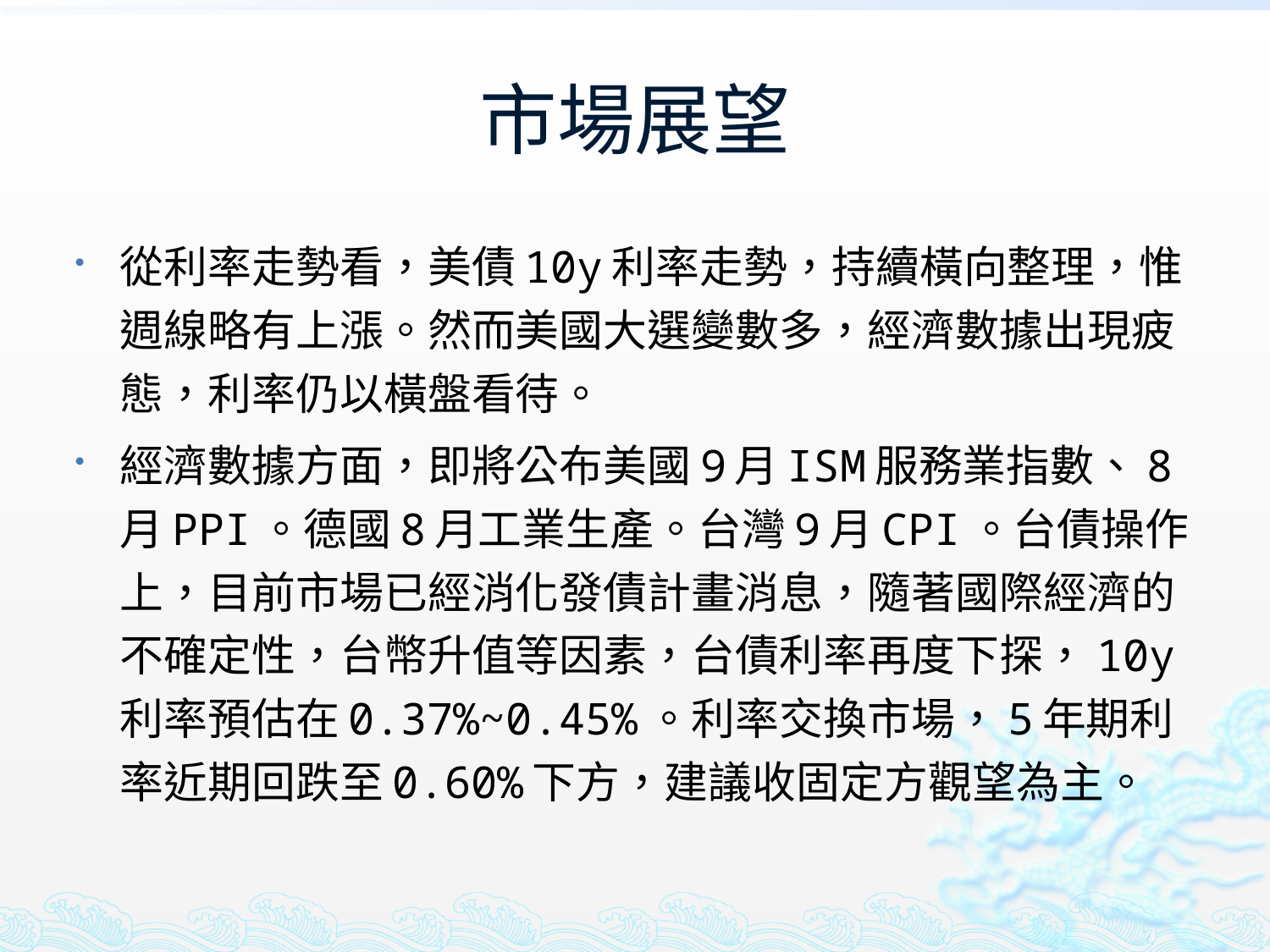

# 市場展望
從利率走勢看，美債10y利率走勢，持續橫向整理，惟週線略有上漲。然而美國大選變數多，經濟數據出現疲態，利率仍以橫盤看待。
經濟數據方面，即將公布美國9月ISM服務業指數、8月PPI。德國8月工業生產。台灣9月CPI。台債操作上，目前市場已經消化發債計畫消息，隨著國際經濟的不確定性，台幣升值等因素，台債利率再度下探，10y利率預估在0.37%~0.45%。利率交換市場，5年期利率近期回跌至0.60%下方，建議收固定方觀望為主。